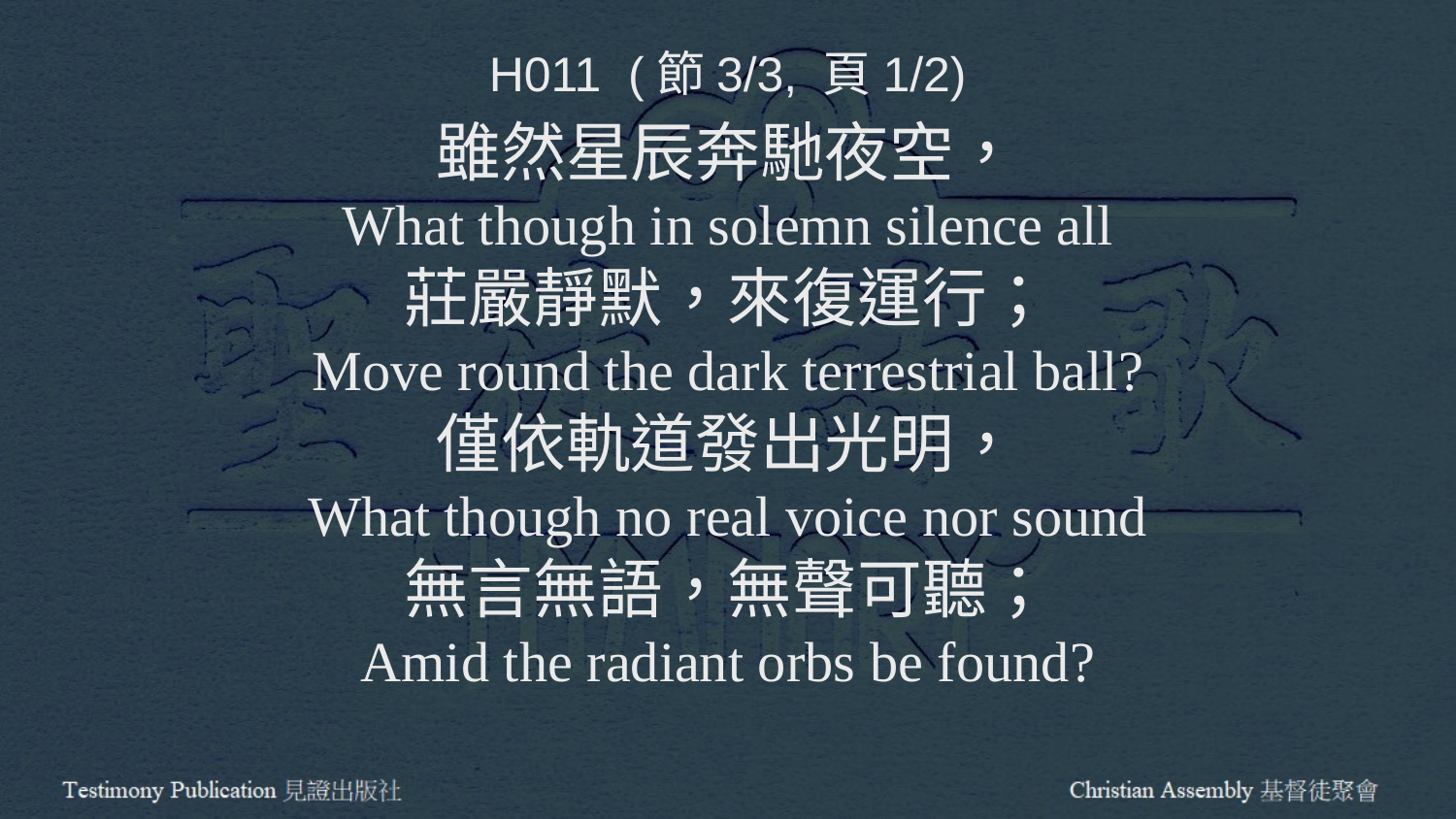

H011  (節3/3, 頁1/2)
雖然星辰奔馳夜空，
What though in solemn silence all
莊嚴靜默，來復運行；
Move round the dark terrestrial ball?
僅依軌道發出光明，
What though no real voice nor sound
無言無語，無聲可聽；
Amid the radiant orbs be found?